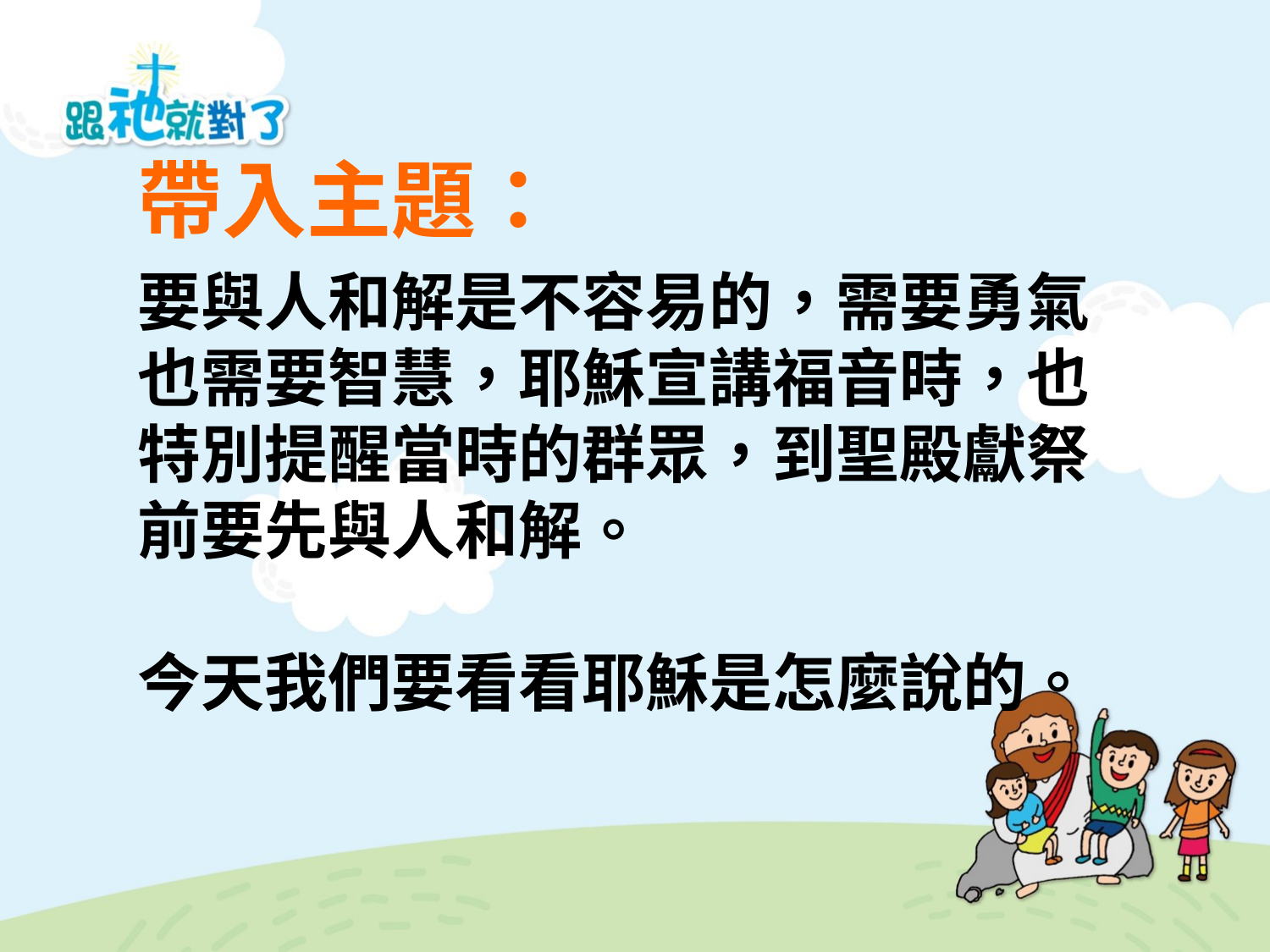

帶入主題：
要與人和解是不容易的，需要勇氣也需要智慧，耶穌宣講福音時，也特別提醒當時的群眾，到聖殿獻祭前要先與人和解。

今天我們要看看耶穌是怎麼說的。